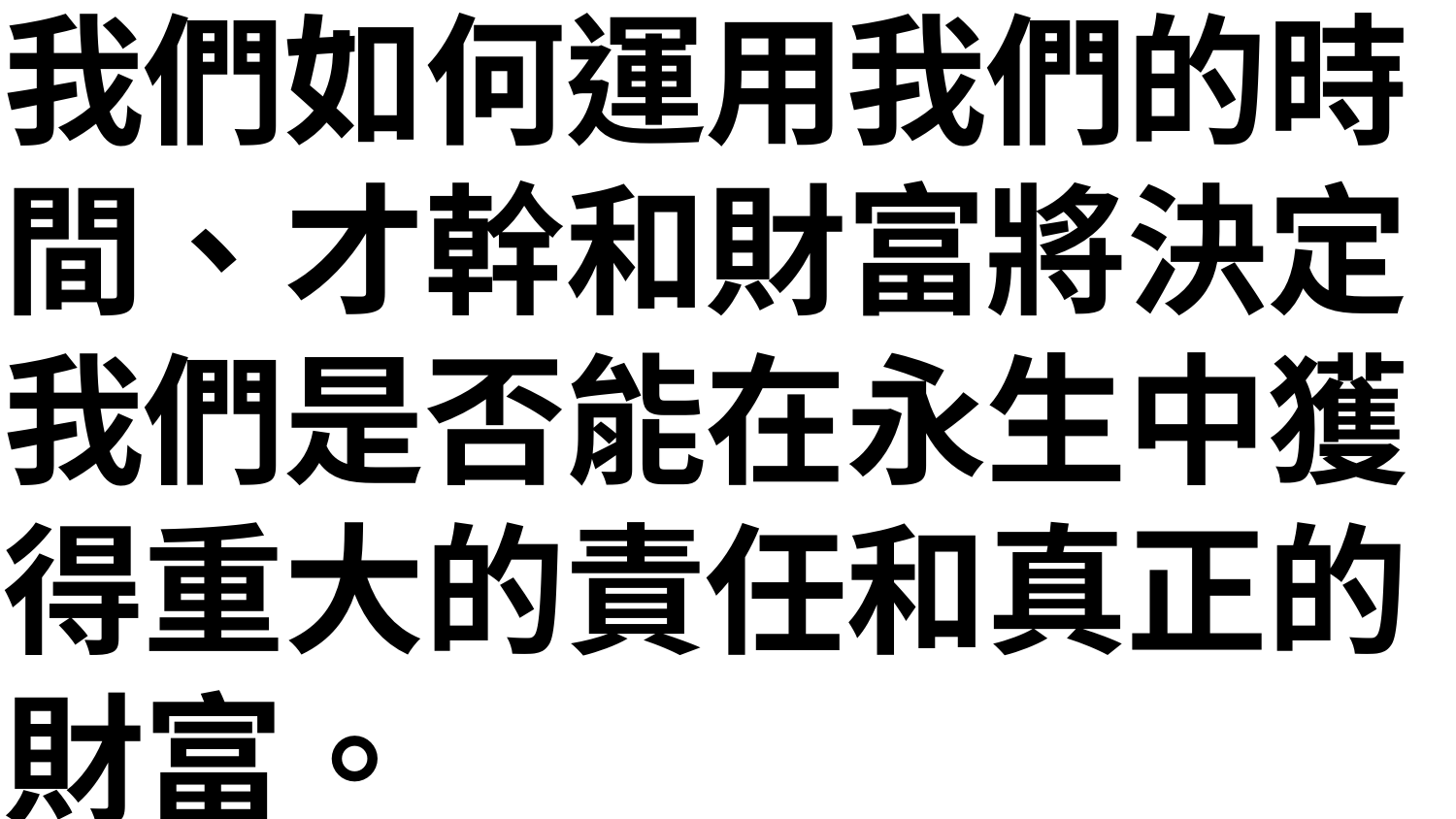

我們如何運用我們的時間、才幹和財富將決定我們是否能在永生中獲得重大的責任和真正的財富。